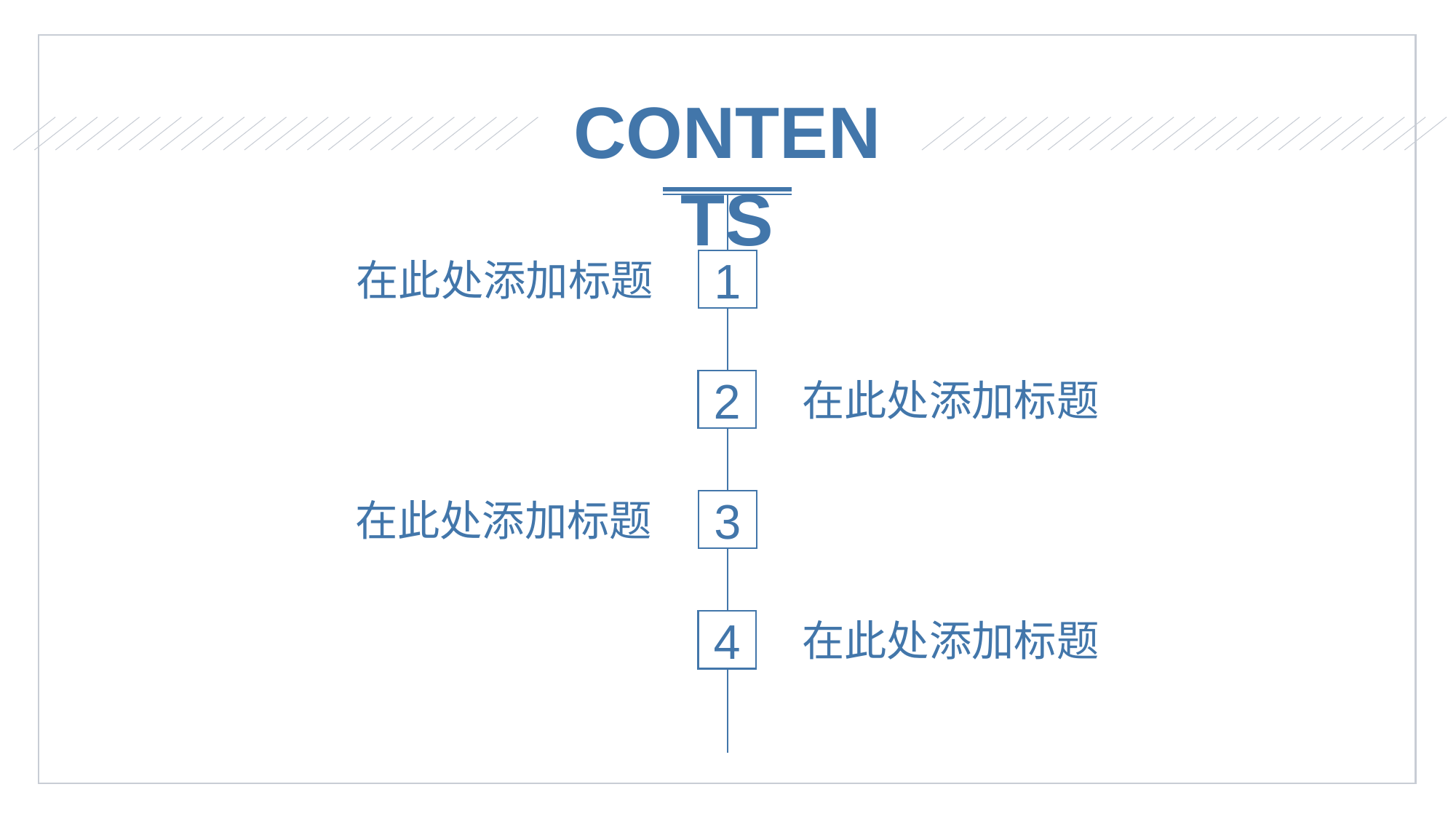

CONTENTS
1
2
3
4
在此处添加标题
在此处添加标题
在此处添加标题
在此处添加标题